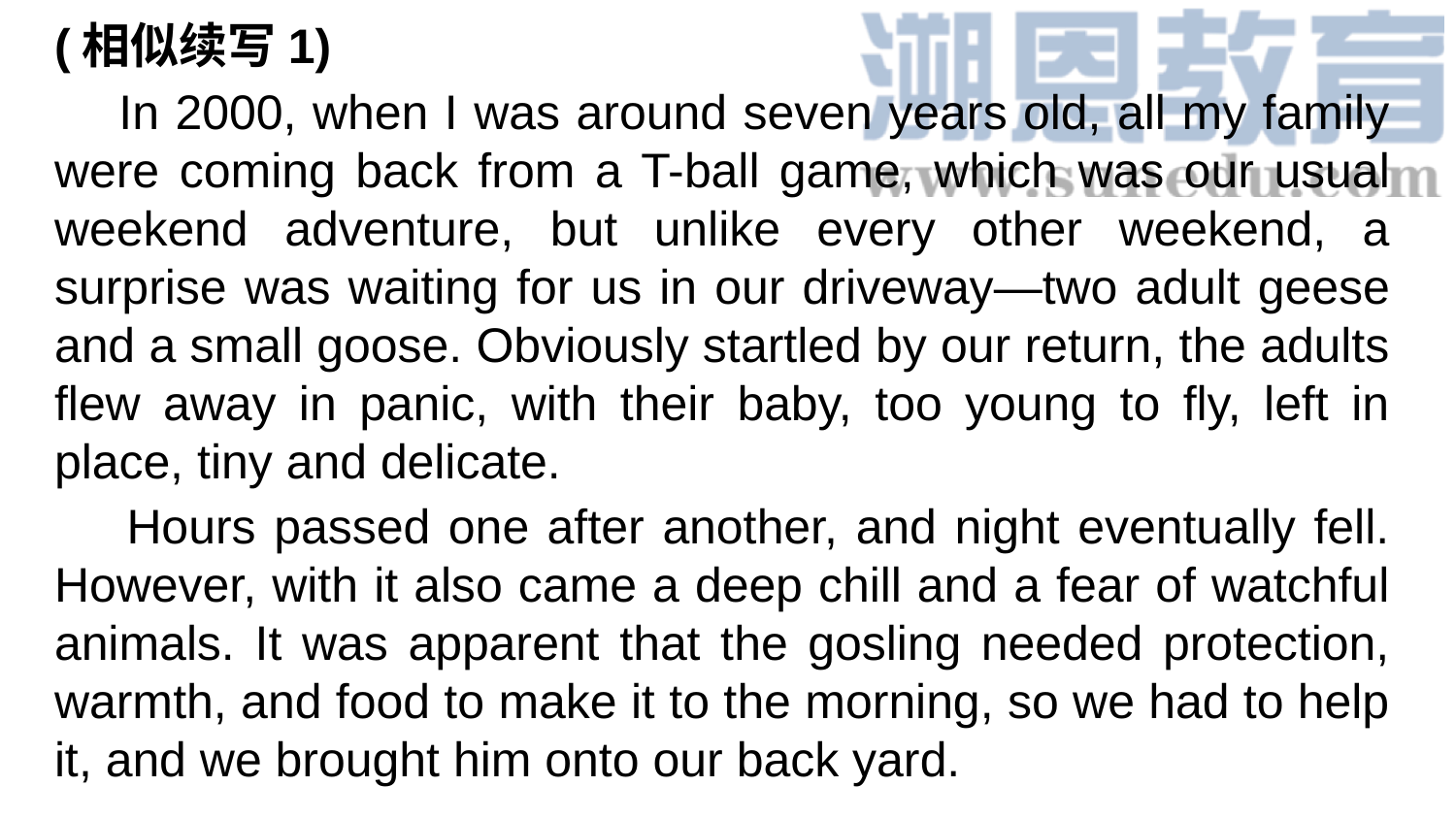

(相似续写1)
    In 2000, when I was around seven years old, all my family were coming back from a T-ball game, which was our usual weekend adventure, but unlike every other weekend, a surprise was waiting for us in our driveway—two adult geese and a small goose. Obviously startled by our return, the adults flew away in panic, with their baby, too young to fly, left in place, tiny and delicate.
    Hours passed one after another, and night eventually fell. However, with it also came a deep chill and a fear of watchful animals. It was apparent that the gosling needed protection, warmth, and food to make it to the morning, so we had to help it, and we brought him onto our back yard.